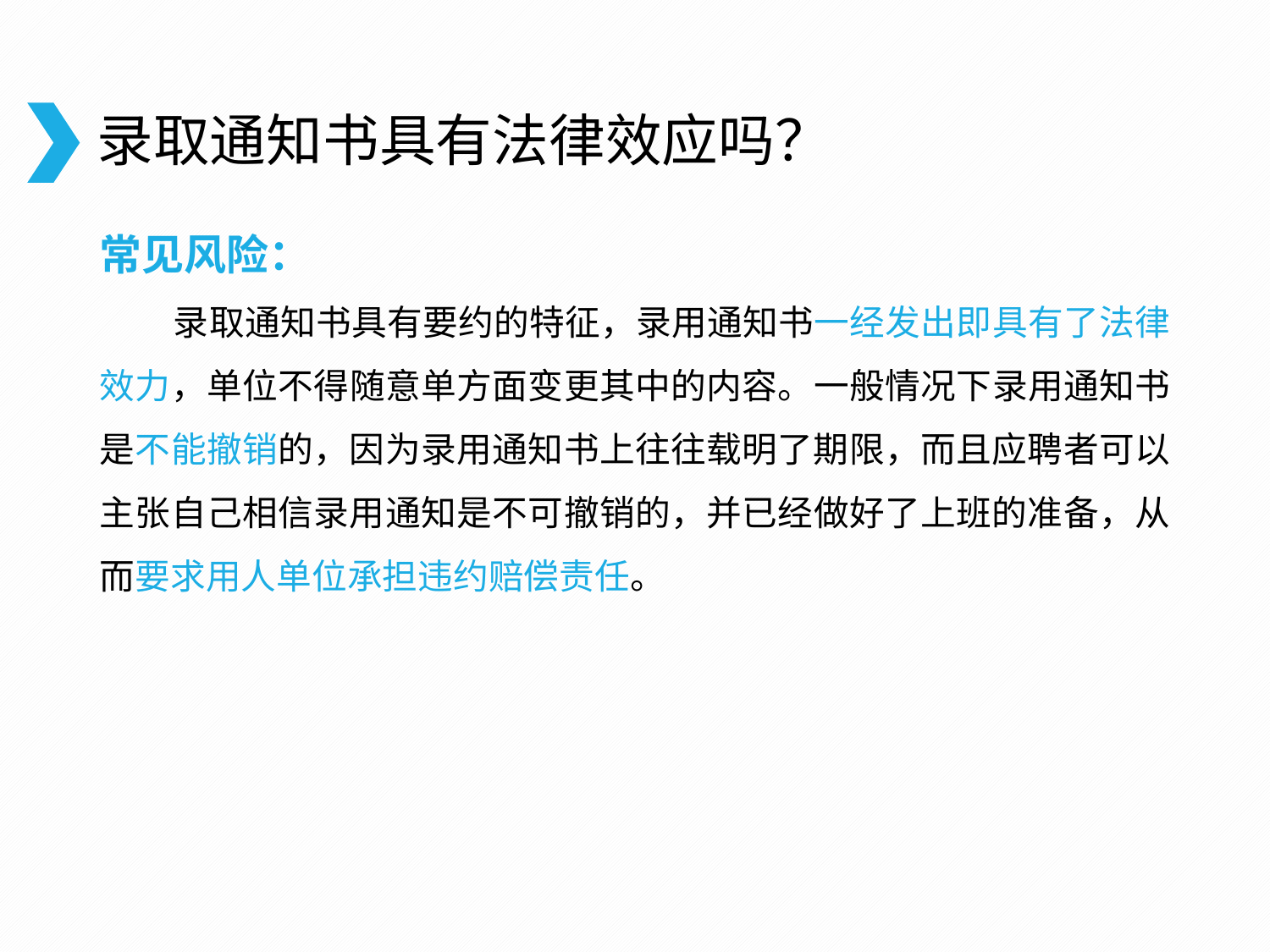

# 录取通知书具有法律效应吗？
常见风险：
        录取通知书具有要约的特征，录用通知书一经发出即具有了法律效力，单位不得随意单方面变更其中的内容。一般情况下录用通知书是不能撤销的，因为录用通知书上往往载明了期限，而且应聘者可以主张自己相信录用通知是不可撤销的，并已经做好了上班的准备，从而要求用人单位承担违约赔偿责任。

24